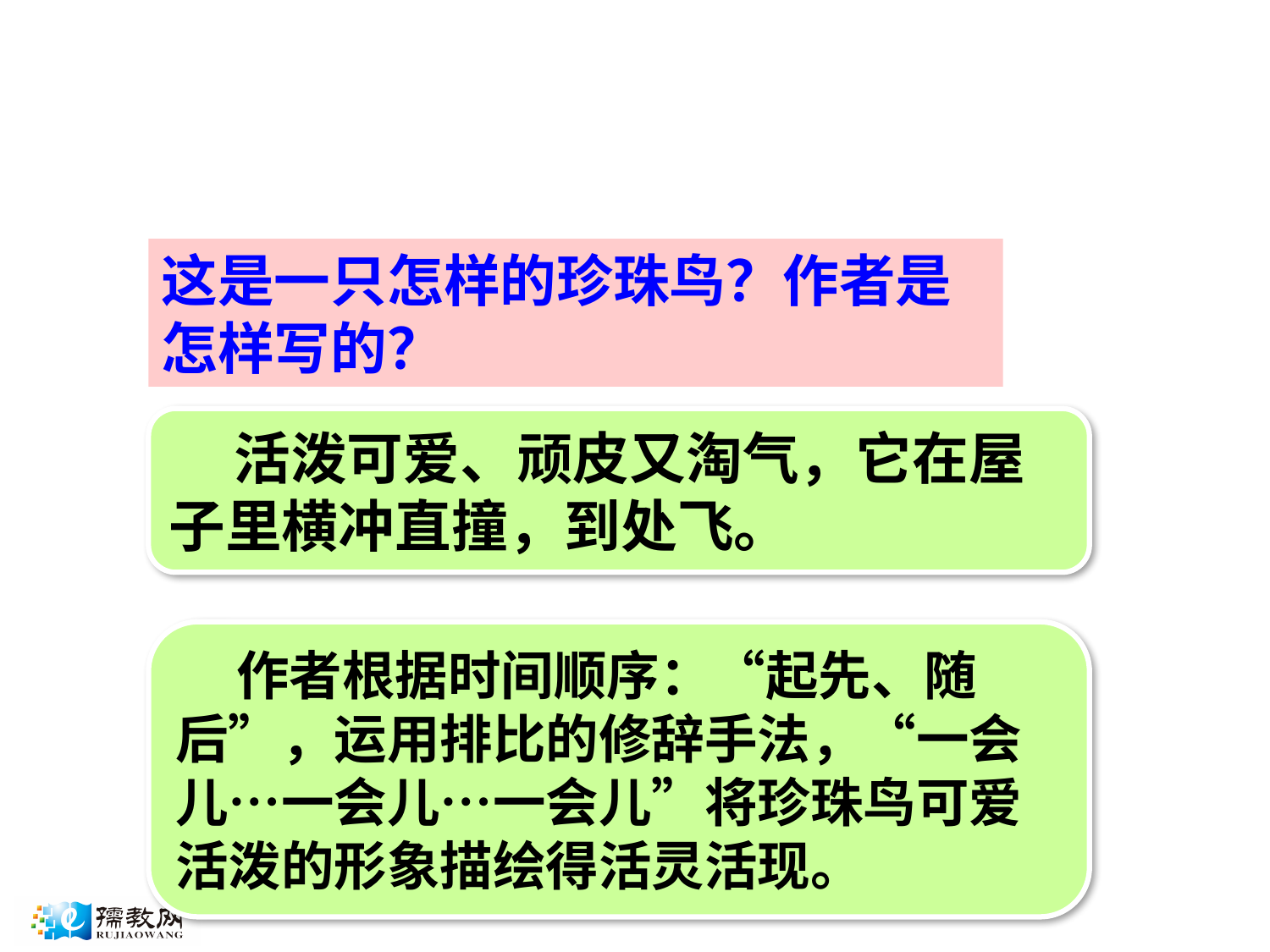

这是一只怎样的珍珠鸟？作者是怎样写的？
    活泼可爱、顽皮又淘气，它在屋子里横冲直撞，到处飞。
    作者根据时间顺序：“起先、随后”，运用排比的修辞手法，“一会儿…一会儿…一会儿”将珍珠鸟可爱活泼的形象描绘得活灵活现。